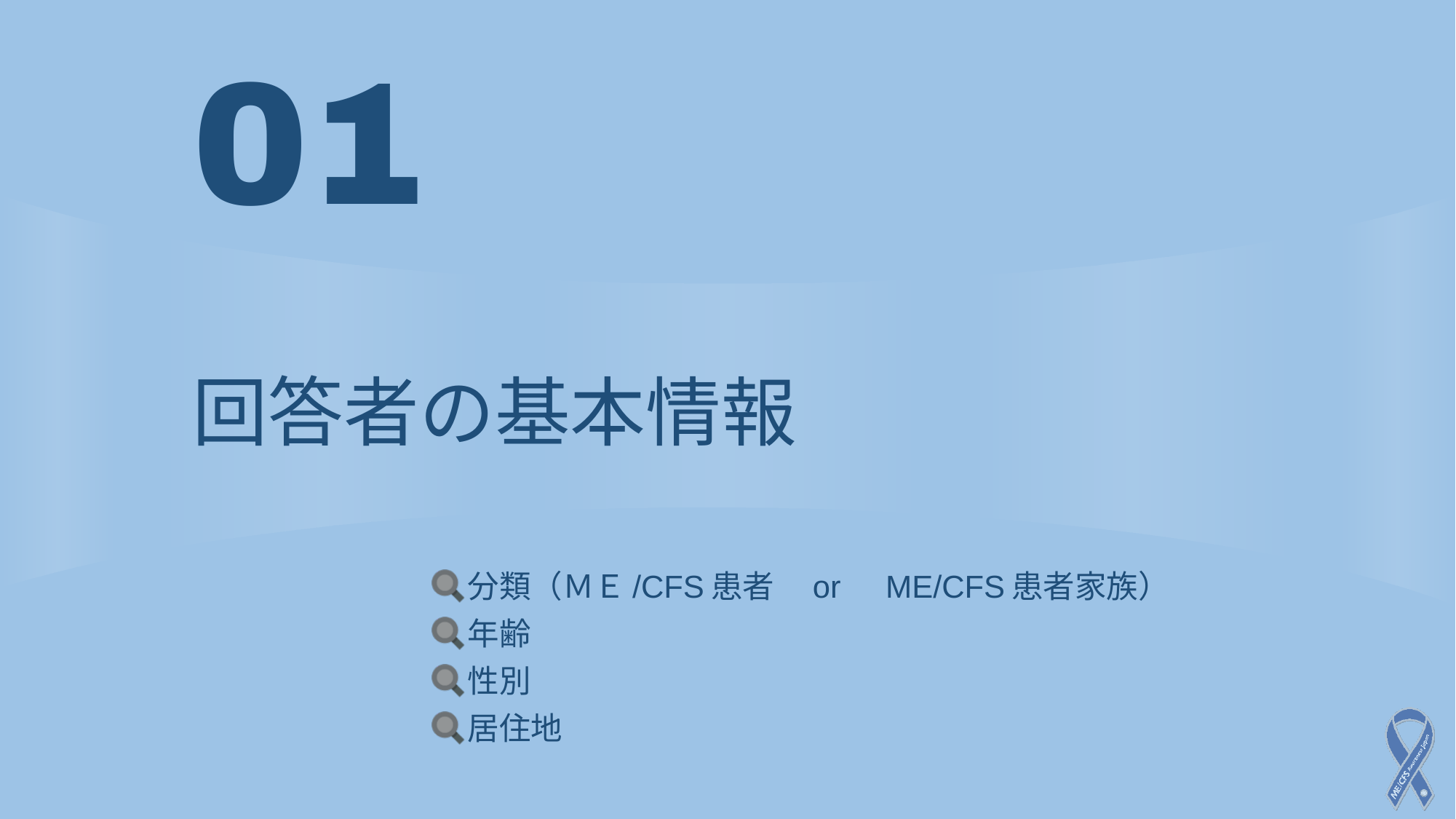

01
# 回答者の基本情報
分類（ＭＥ/CFS患者　or　ME/CFS患者家族）
年齢
性別
居住地